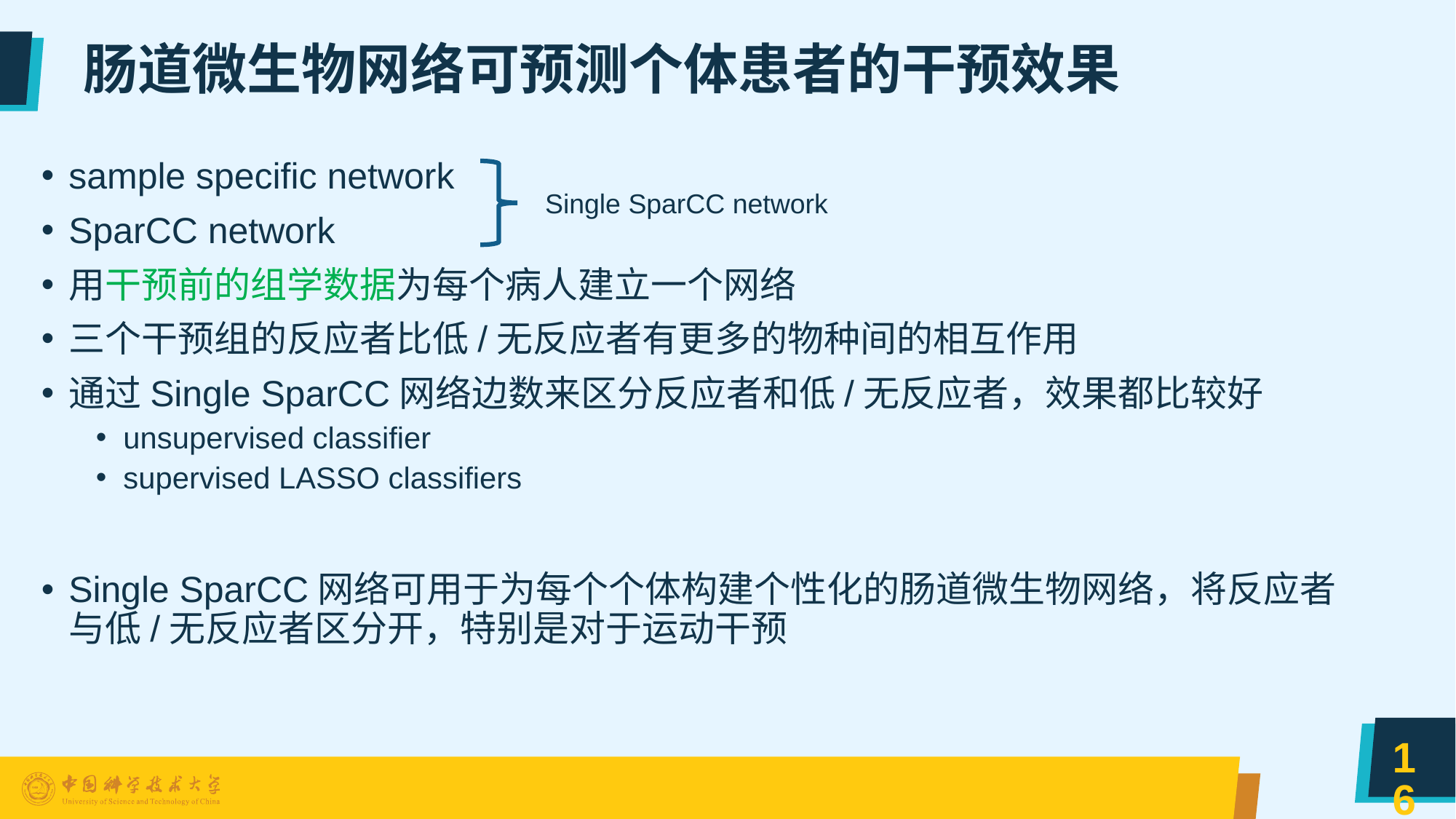

# 肠道微生物网络可预测个体患者的干预效果
sample specific network
SparCC network
用干预前的组学数据为每个病人建立一个网络
三个干预组的反应者比低/无反应者有更多的物种间的相互作用
通过Single SparCC网络边数来区分反应者和低/无反应者，效果都比较好
unsupervised classifier
supervised LASSO classifiers

Single SparCC网络可用于为每个个体构建个性化的肠道微生物网络，将反应者与低/无反应者区分开，特别是对于运动干预

Single SparCC network
16